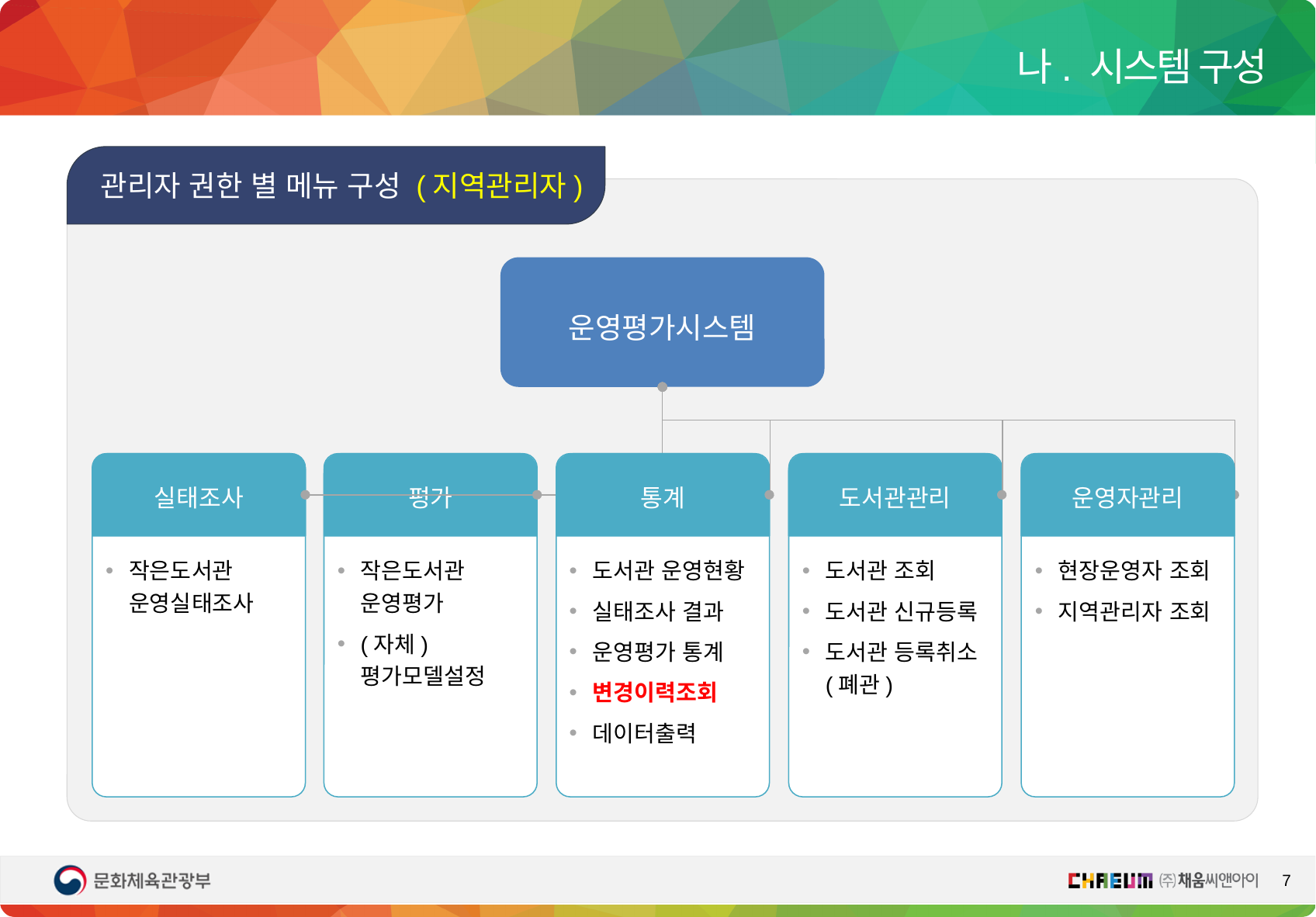

나. 시스템 구성
관리자 권한 별 메뉴 구성 (지역관리자)

운영평가시스템

실태조사
평가

통계

도서관관리

운영자관리

작은도서관 운영실태조사
작은도서관 운영평가
(자체)평가모델설정
도서관 운영현황
실태조사 결과
운영평가 통계
변경이력조회
데이터출력
도서관 조회
도서관 신규등록
도서관 등록취소(폐관)
현장운영자 조회
지역관리자 조회
7